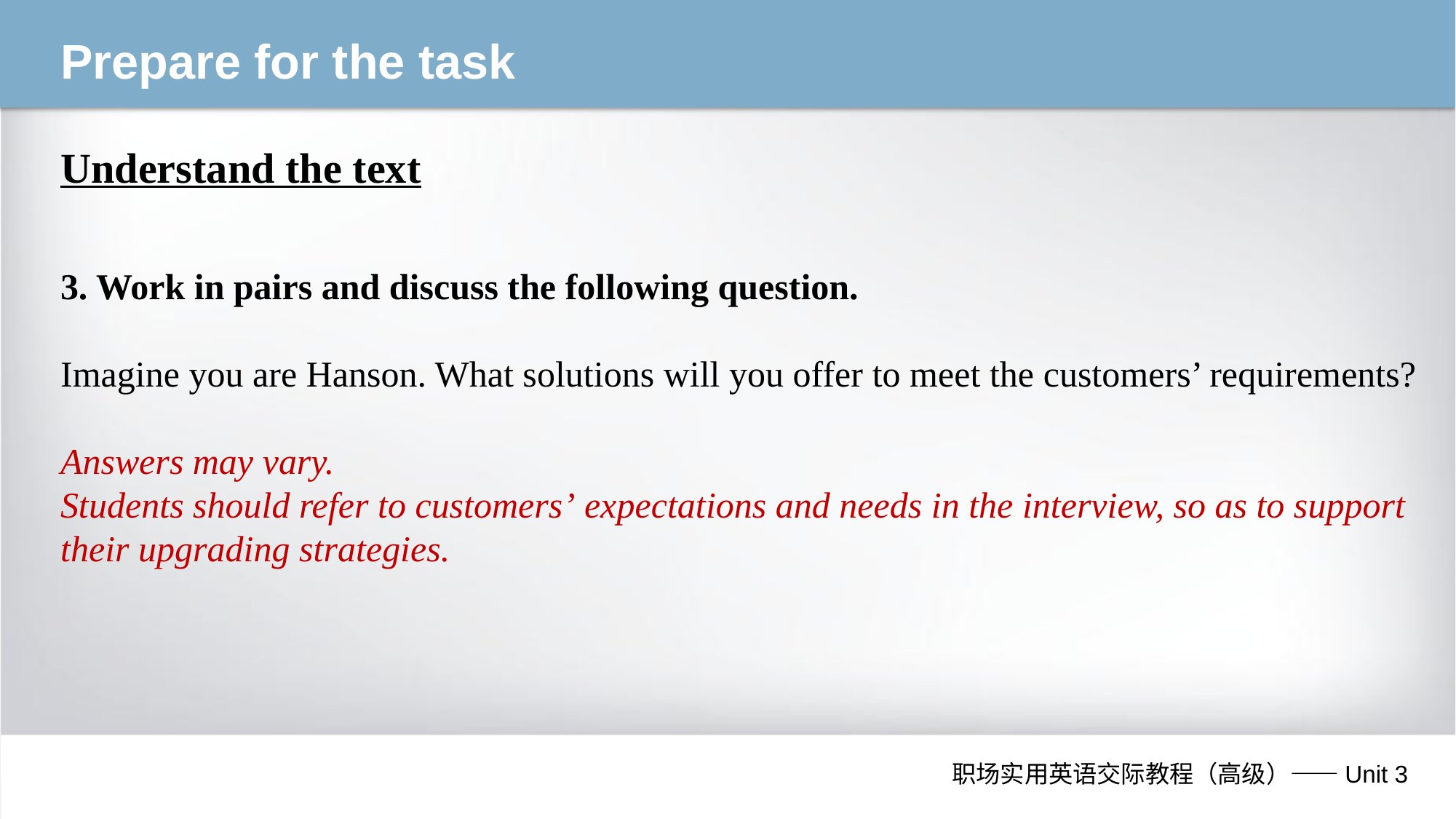

Prepare for the task
Understand the text
3. Work in pairs and discuss the following question.

Imagine you are Hanson. What solutions will you offer to meet the customers’ requirements?

Answers may vary.
Students should refer to customers’ expectations and needs in the interview, so as to support their upgrading strategies.

职场实用英语交际教程（高级）——Unit 3